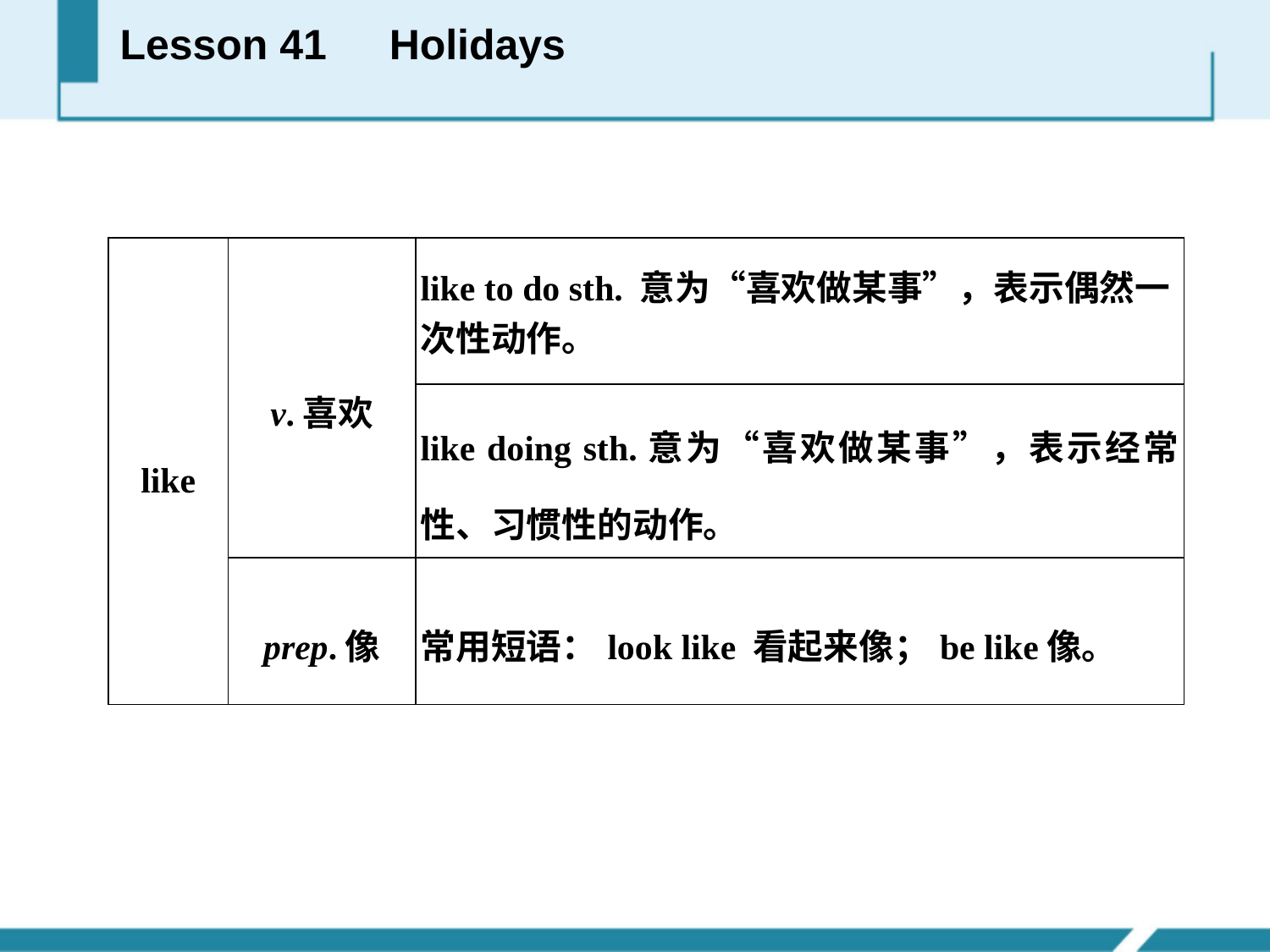

Lesson 41　Holidays
| like | v.喜欢 | like to do sth. 意为“喜欢做某事”，表示偶然一次性动作。 |
| --- | --- | --- |
|  |  | like doing sth.意为“喜欢做某事”，表示经常性、习惯性的动作。 |
|  | prep.像 | 常用短语：look like 看起来像；be like像。 |